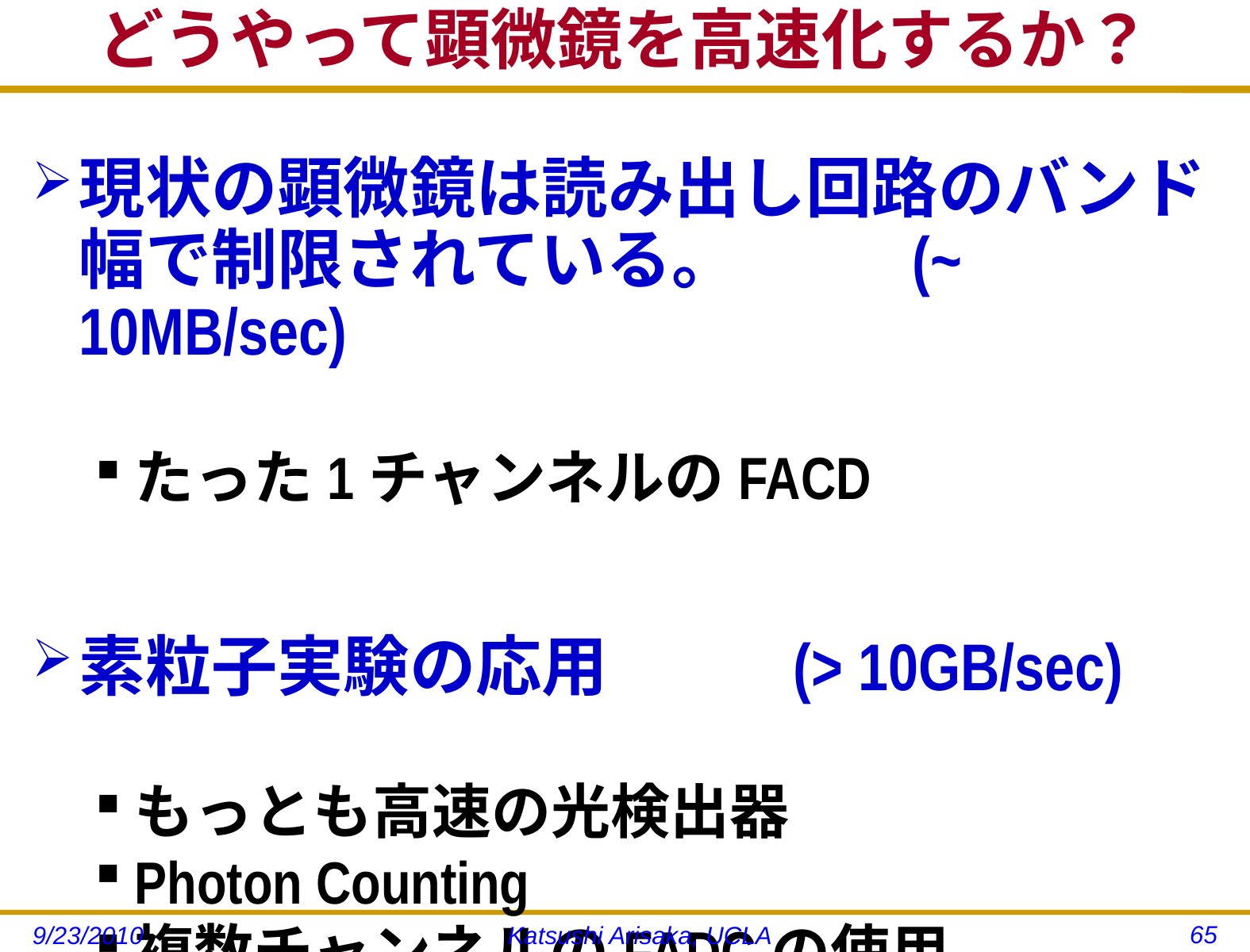

# どうやって顕微鏡を高速化するか？
現状の顕微鏡は読み出し回路のバンド幅で制限されている。　	(~ 10MB/sec)

たった1チャンネルのFACD

素粒子実験の応用  		(> 10GB/sec)

もっとも高速の光検出器
Photon Counting
複数チャンネルのFADCの使用
65
9/23/2010
Katsushi Arisaka, UCLA